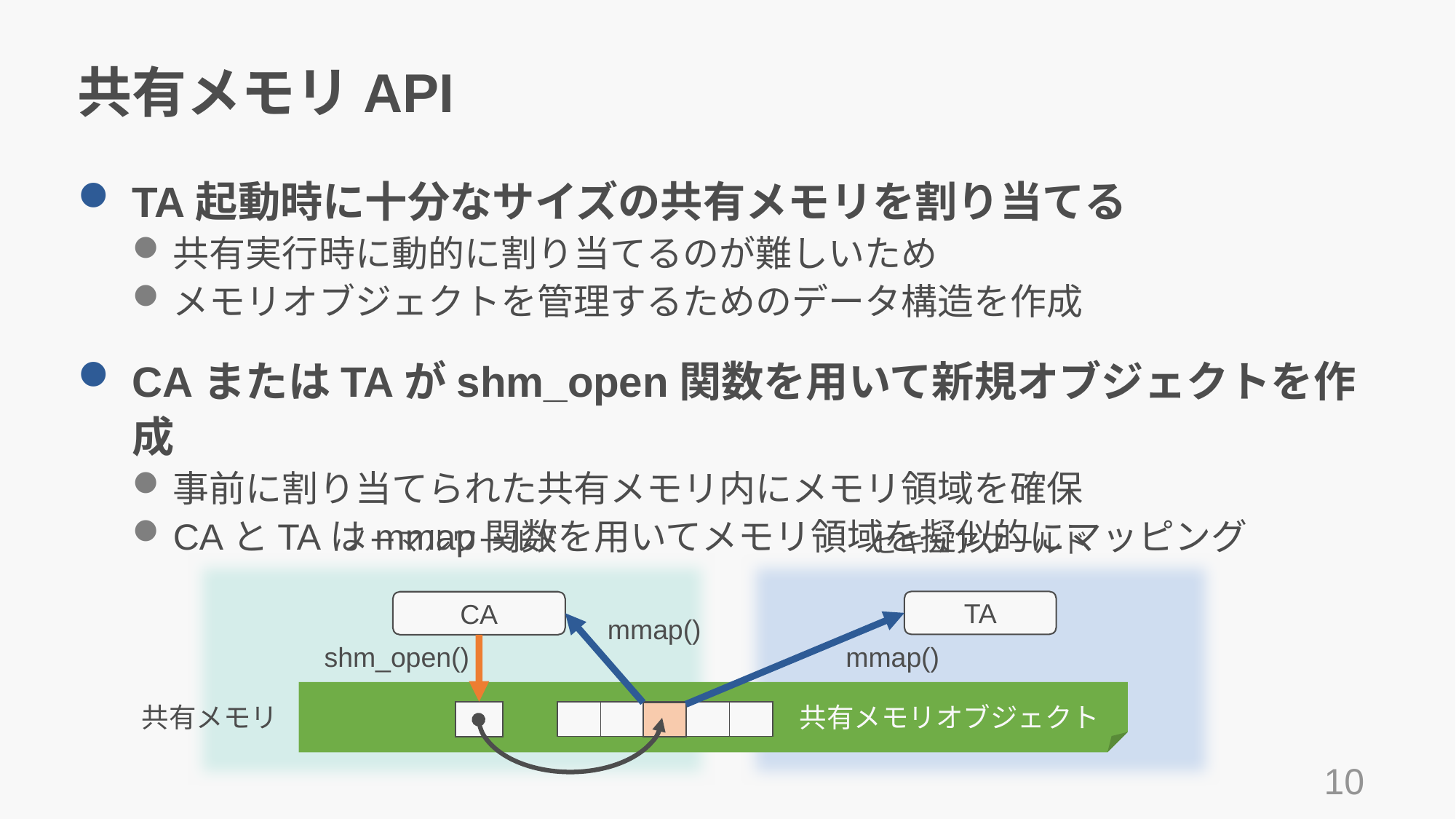

# 共有メモリAPI
TA起動時に十分なサイズの共有メモリを割り当てる
共有実行時に動的に割り当てるのが難しいため
メモリオブジェクトを管理するためのデータ構造を作成
CAまたはTAがshm_open関数を用いて新規オブジェクトを作成
事前に割り当てられた共有メモリ内にメモリ領域を確保
CAとTAはmmap関数を用いてメモリ領域を擬似的にマッピング
ノーマルワールド
セキュアワールド

TA
CA
mmap()

mmap()
shm_open()

共有メモリ
共有メモリオブジェクト

|  |  |  |  |  |
| --- | --- | --- | --- | --- |